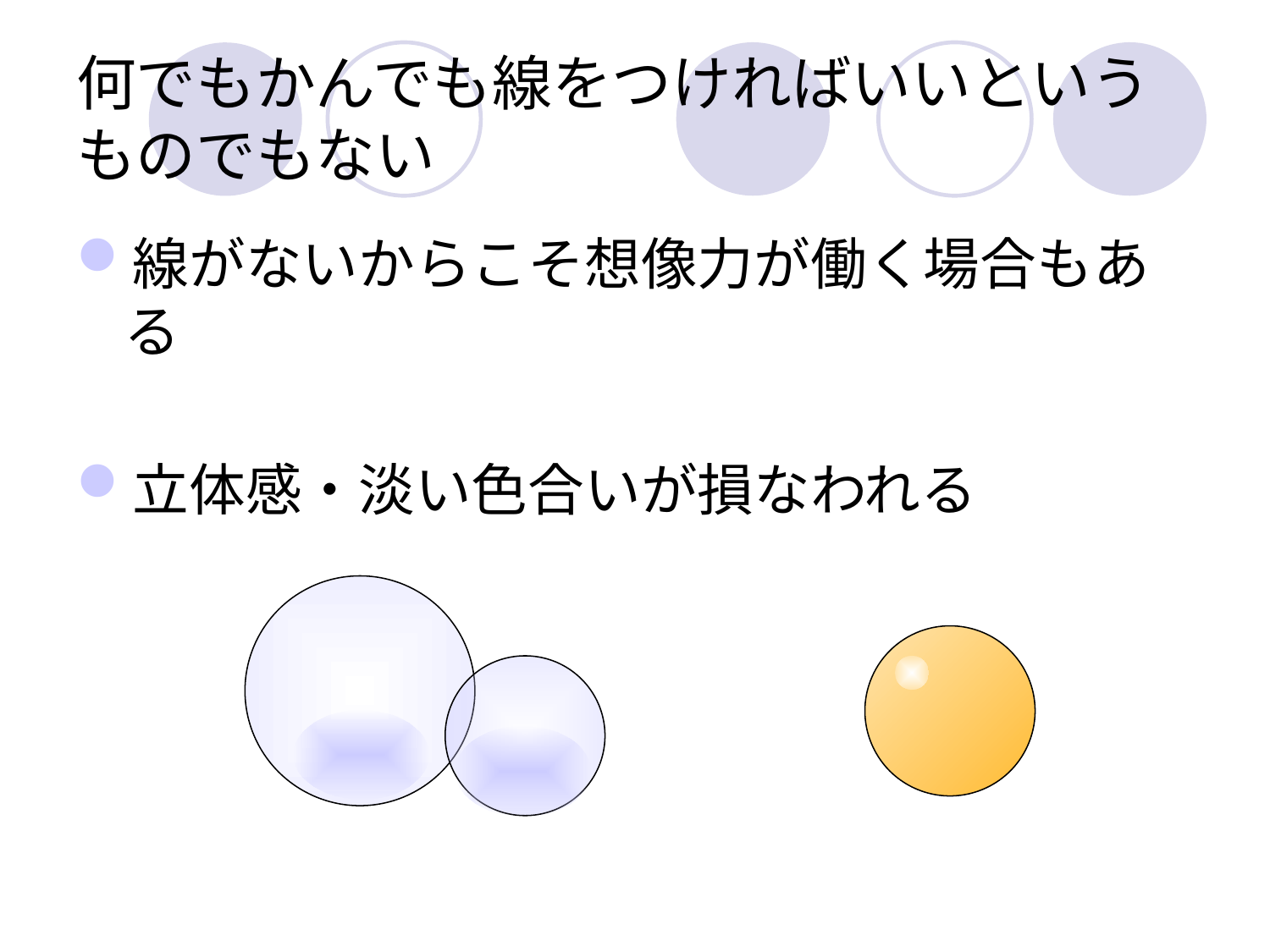

# 何でもかんでも線をつければいいというものでもない
線がないからこそ想像力が働く場合もある

立体感・淡い色合いが損なわれる